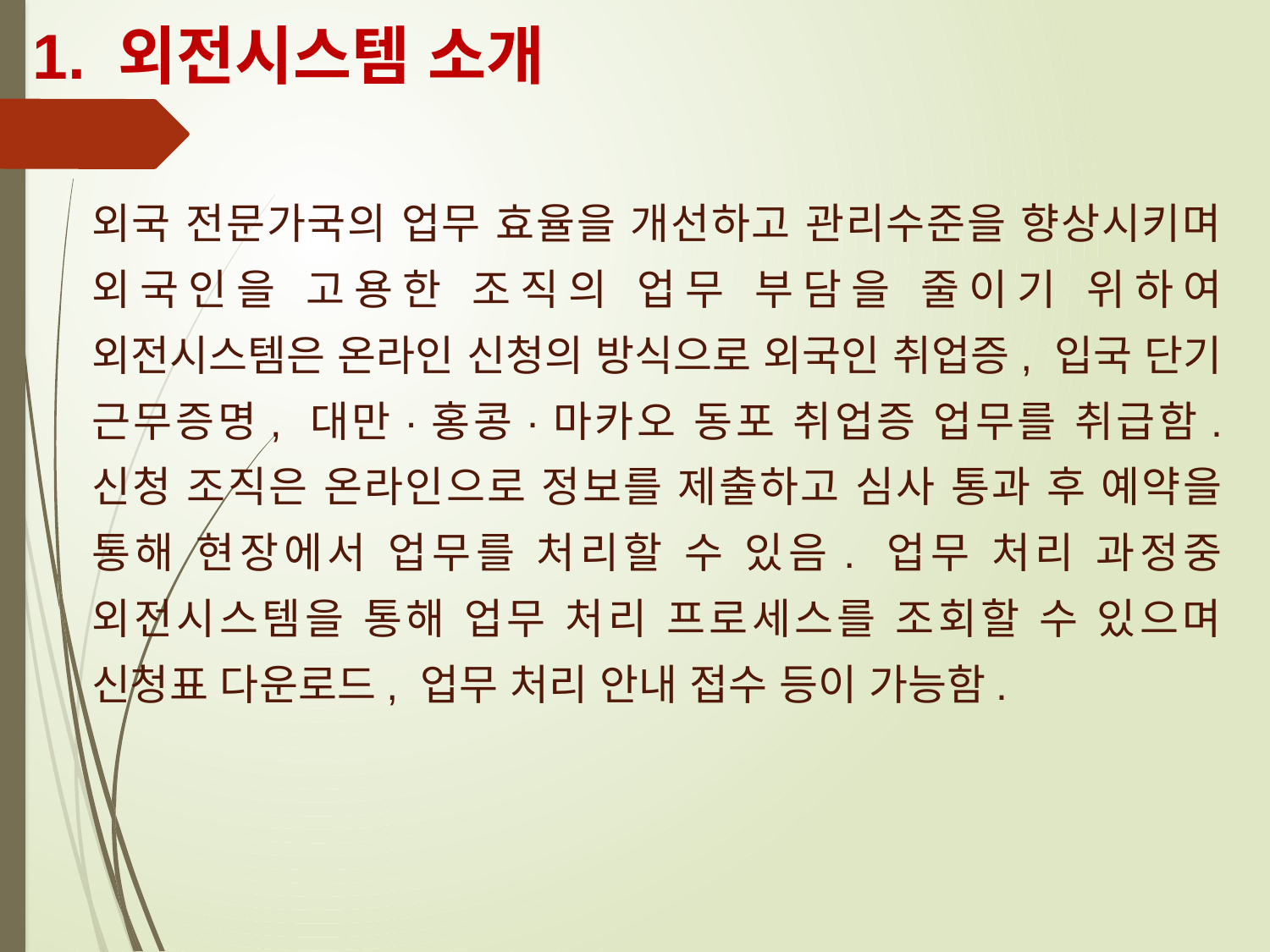

1. 외전시스템 소개
외국 전문가국의 업무 효율을 개선하고 관리수준을 향상시키며 외국인을 고용한 조직의 업무 부담을 줄이기 위하여 외전시스템은 온라인 신청의 방식으로 외국인 취업증, 입국 단기 근무증명, 대만·홍콩·마카오 동포 취업증 업무를 취급함. 신청 조직은 온라인으로 정보를 제출하고 심사 통과 후 예약을 통해 현장에서 업무를 처리할 수 있음. 업무 처리 과정중 외전시스템을 통해 업무 처리 프로세스를 조회할 수 있으며 신청표 다운로드, 업무 처리 안내 접수 등이 가능함.